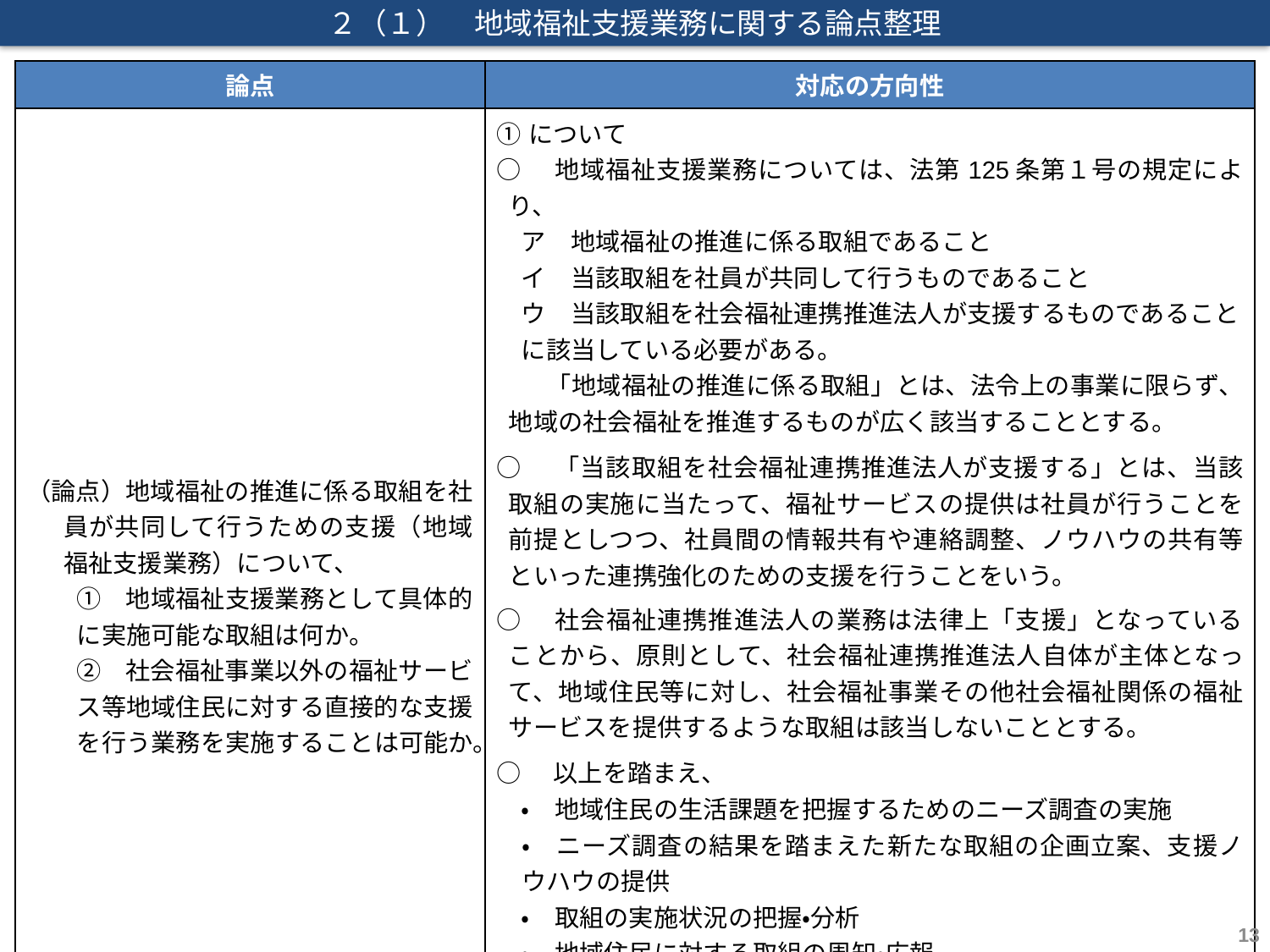

２（１）　地域福祉支援業務に関する論点整理
| 論点 | 対応の方向性 |
| --- | --- |
| （論点）地域福祉の推進に係る取組を社員が共同して行うための支援（地域福祉支援業務）について、 　　①　地域福祉支援業務として具体的に実施可能な取組は何か。 　　②　社会福祉事業以外の福祉サービス等地域住民に対する直接的な支援を行う業務を実施することは可能か。 | ①について ○　地域福祉支援業務については、法第125条第１号の規定により、 　ア　地域福祉の推進に係る取組であること 　イ　当該取組を社員が共同して行うものであること 　ウ　当該取組を社会福祉連携推進法人が支援するものであること 　に該当している必要がある。 　　「地域福祉の推進に係る取組」とは、法令上の事業に限らず、地域の社会福祉を推進するものが広く該当することとする。 ○　「当該取組を社会福祉連携推進法人が支援する」とは、当該取組の実施に当たって、福祉サービスの提供は社員が行うことを前提としつつ、社員間の情報共有や連絡調整、ノウハウの共有等といった連携強化のための支援を行うことをいう。 ○　社会福祉連携推進法人の業務は法律上「支援」となっていることから、原則として、社会福祉連携推進法人自体が主体となって、地域住民等に対し、社会福祉事業その他社会福祉関係の福祉サービスを提供するような取組は該当しないこととする。 ○　以上を踏まえ、 　・　地域住民の生活課題を把握するためのニーズ調査の実施 　・　ニーズ調査の結果を踏まえた新たな取組の企画立案、支援ノウハウの提供 　・　取組の実施状況の把握・分析 　・　地域住民に対する取組の周知・広報 　・　社員が地域の他の機関と協働を図るための調整 　等を地域福祉支援業務の例示とする。 　※　社員ではない地域の被災者に対する支援活動は、地域福祉支援業務と 　　して行う。 |
13